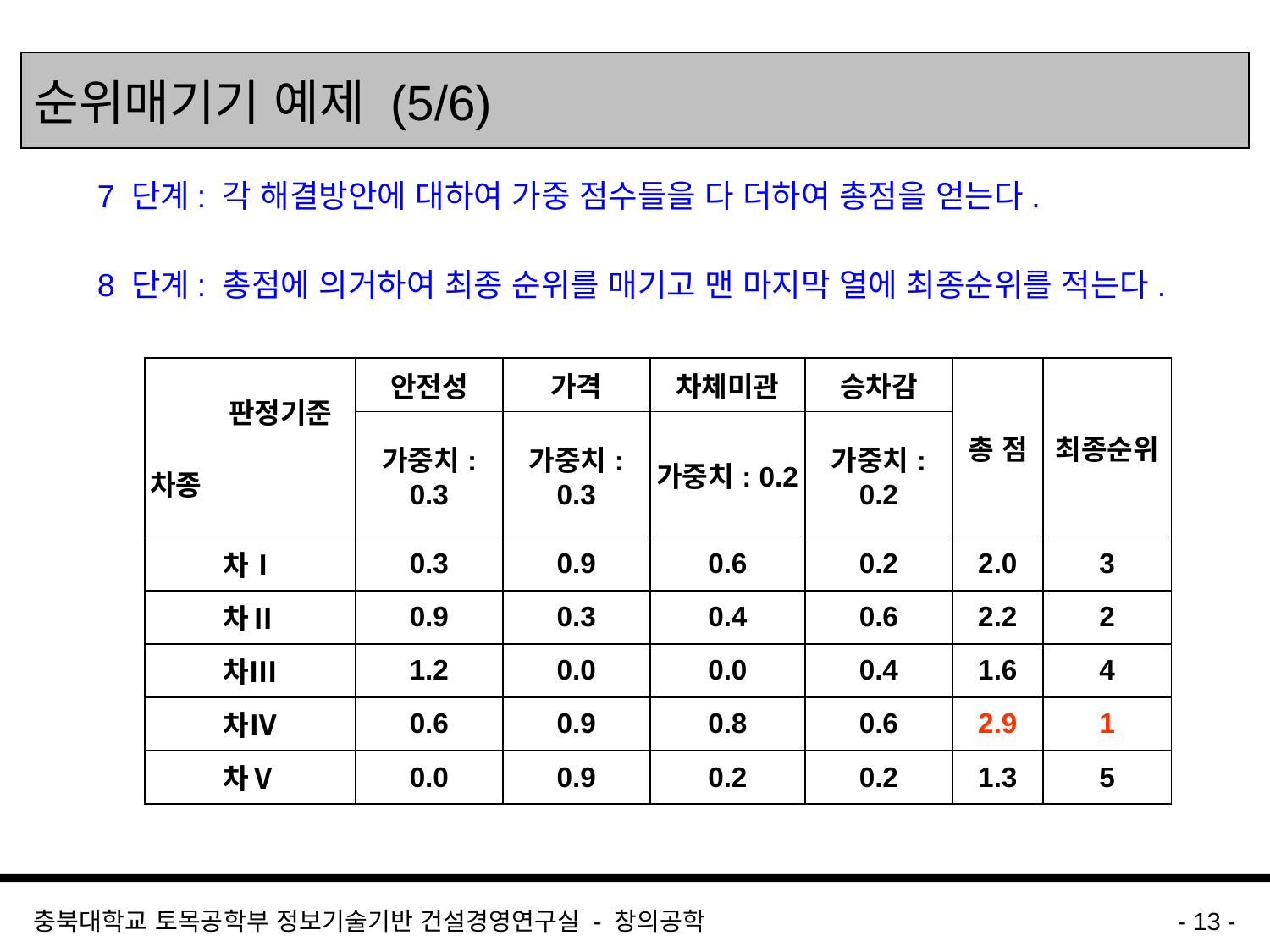

# 순위매기기 예제 (5/6)
7 단계: 각 해결방안에 대하여 가중 점수들을 다 더하여 총점을 얻는다.

8 단계: 총점에 의거하여 최종 순위를 매기고 맨 마지막 열에 최종순위를 적는다.

| 판정기준 차종 | 안전성 | 가격 | 차체미관 | 승차감 | 총 점 | 최종순위 |
| --- | --- | --- | --- | --- | --- | --- |
|  | 가중치: 0.3 | 가중치: 0.3 | 가중치: 0.2 | 가중치: 0.2 |  |  |
| 차Ⅰ | 0.3 | 0.9 | 0.6 | 0.2 | 2.0 | 3 |
| 차Ⅱ | 0.9 | 0.3 | 0.4 | 0.6 | 2.2 | 2 |
| 차Ⅲ | 1.2 | 0.0 | 0.0 | 0.4 | 1.6 | 4 |
| 차Ⅳ | 0.6 | 0.9 | 0.8 | 0.6 | 2.9 | 1 |
| 차Ⅴ | 0.0 | 0.9 | 0.2 | 0.2 | 1.3 | 5 |
충북대학교 토목공학부 정보기술기반 건설경영연구실 - 창의공학
- 13 -